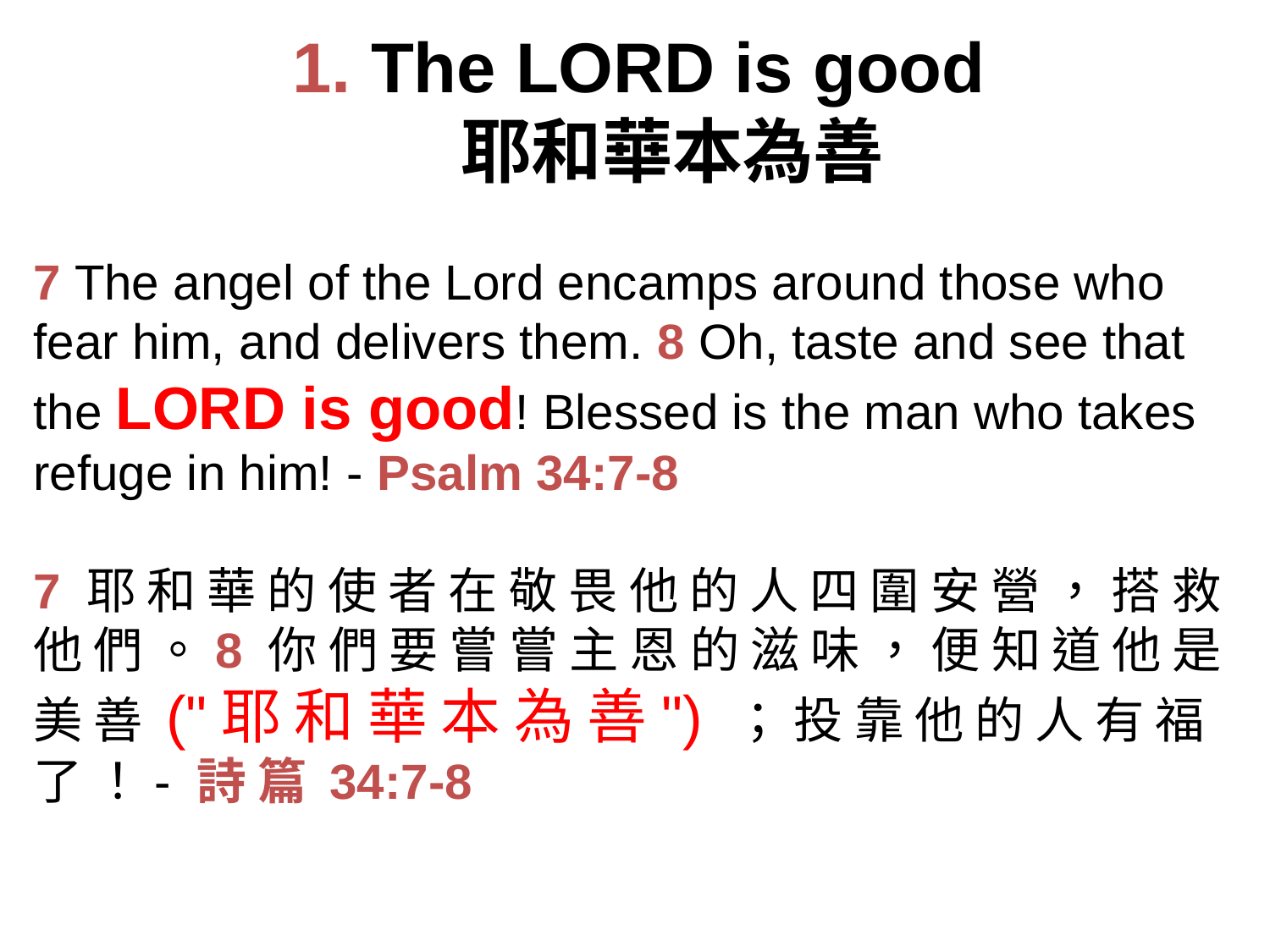

1. The LORD is good
    耶和華本為善

7 The angel of the Lord encamps around those who fear him, and delivers them. 8 Oh, taste and see that the LORD is good! Blessed is the man who takes refuge in him! - Psalm 34:7-8

7 耶 和 華 的 使 者 在 敬 畏 他 的 人 四 圍 安 營 ， 搭 救 他 們 。8 你 們 要 嘗 嘗 主 恩 的 滋 味 ， 便 知 道 他 是 美 善 ("耶 和 華 本 為 善") ； 投 靠 他 的 人 有 福 了 ！- 詩 篇 34:7-8